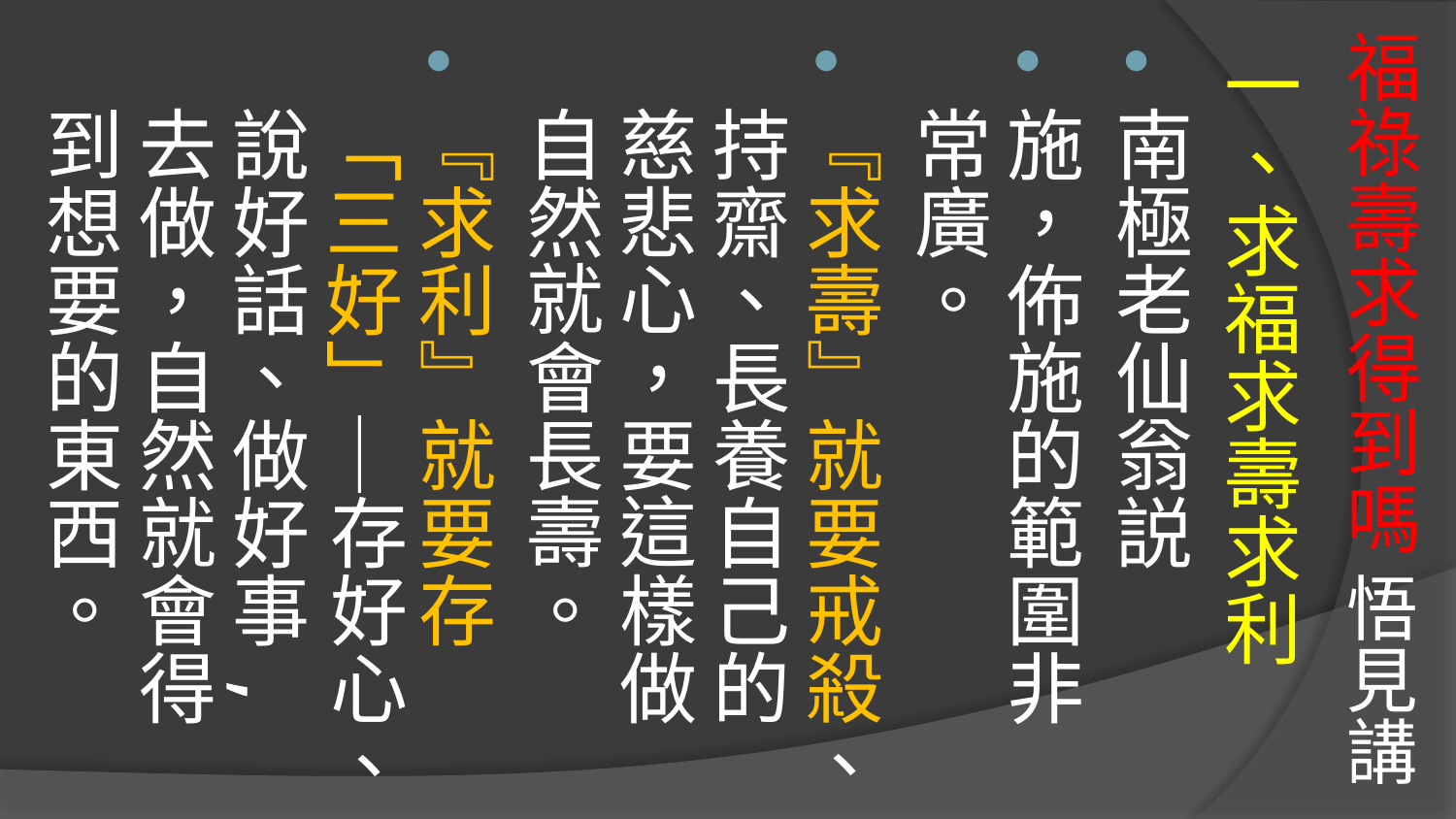

# 福祿壽求得到嗎 悟見講
一、求福求壽求利
南極老仙翁説
施，佈施的範圍非常廣。
『求壽』就要戒殺、持齋、長養自己的慈悲心，要這樣做自然就會長壽。
『求利』就要存「三好」─存好心、說好話、做好事,去做，自然就會得到想要的東西。